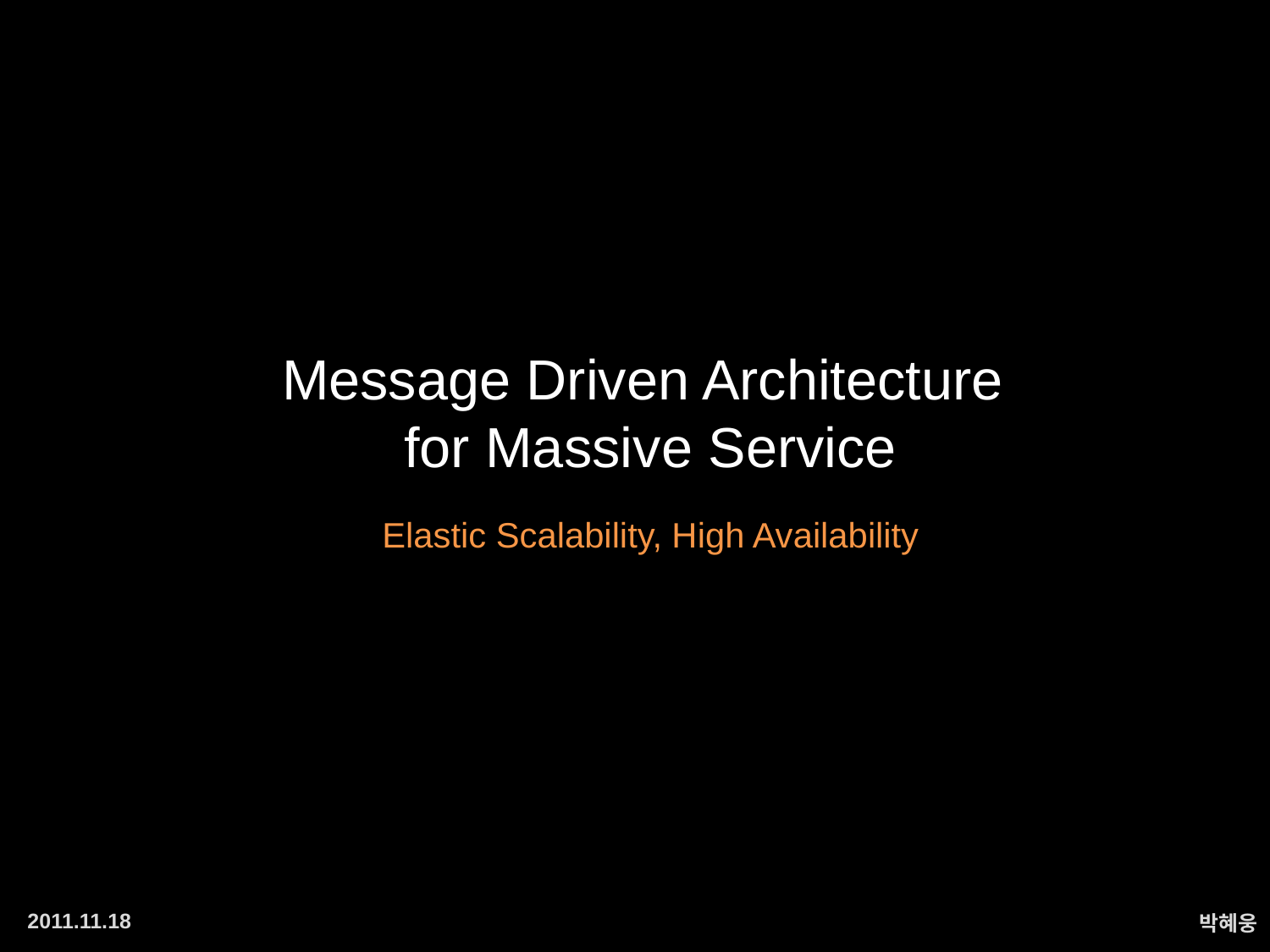

# Message Driven Architecture for Massive Service
Elastic Scalability, High Availability
2011.11.18
박혜웅